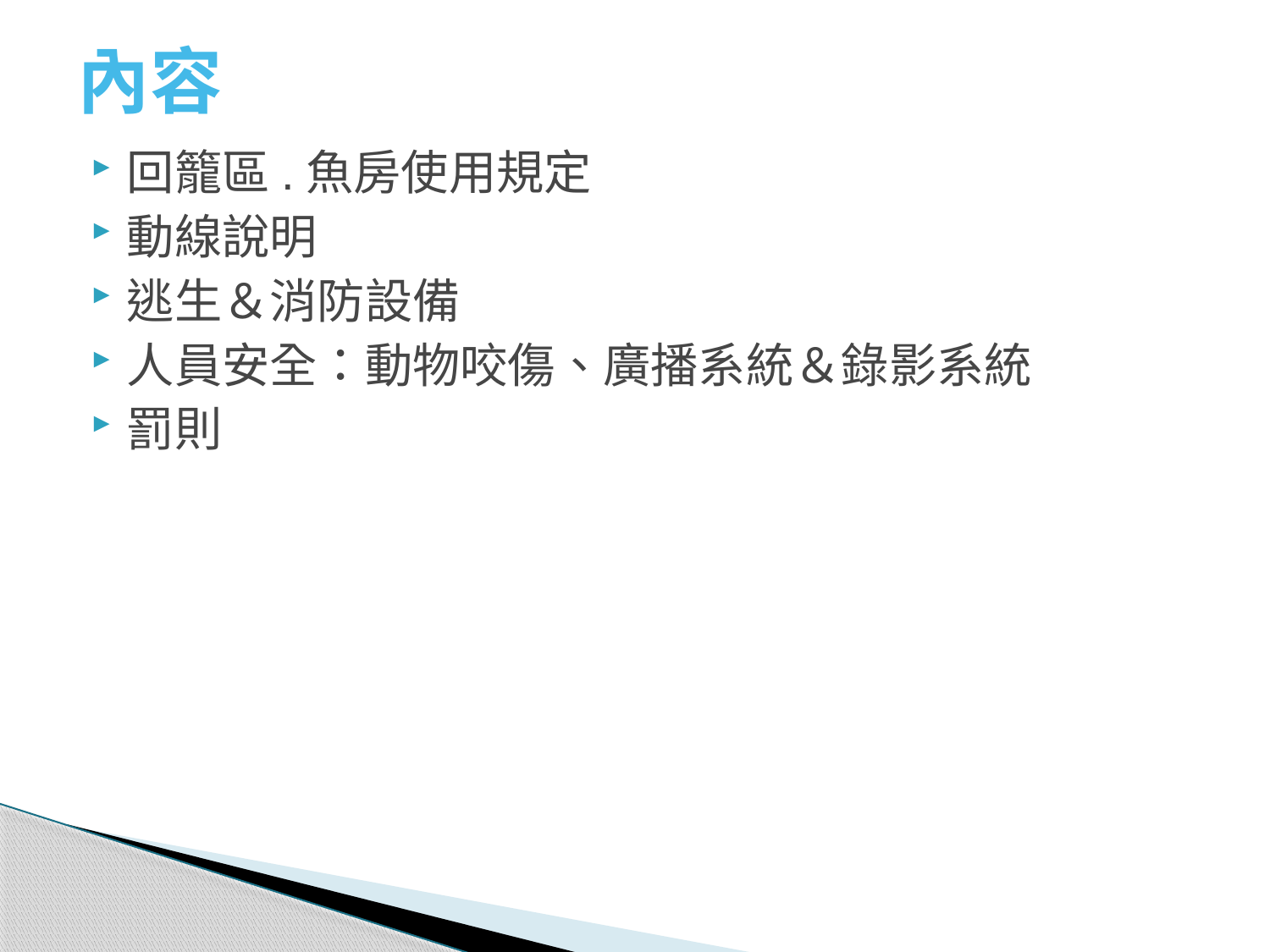

# 內容
回籠區.魚房使用規定
動線說明
逃生＆消防設備
人員安全：動物咬傷、廣播系統＆錄影系統
罰則